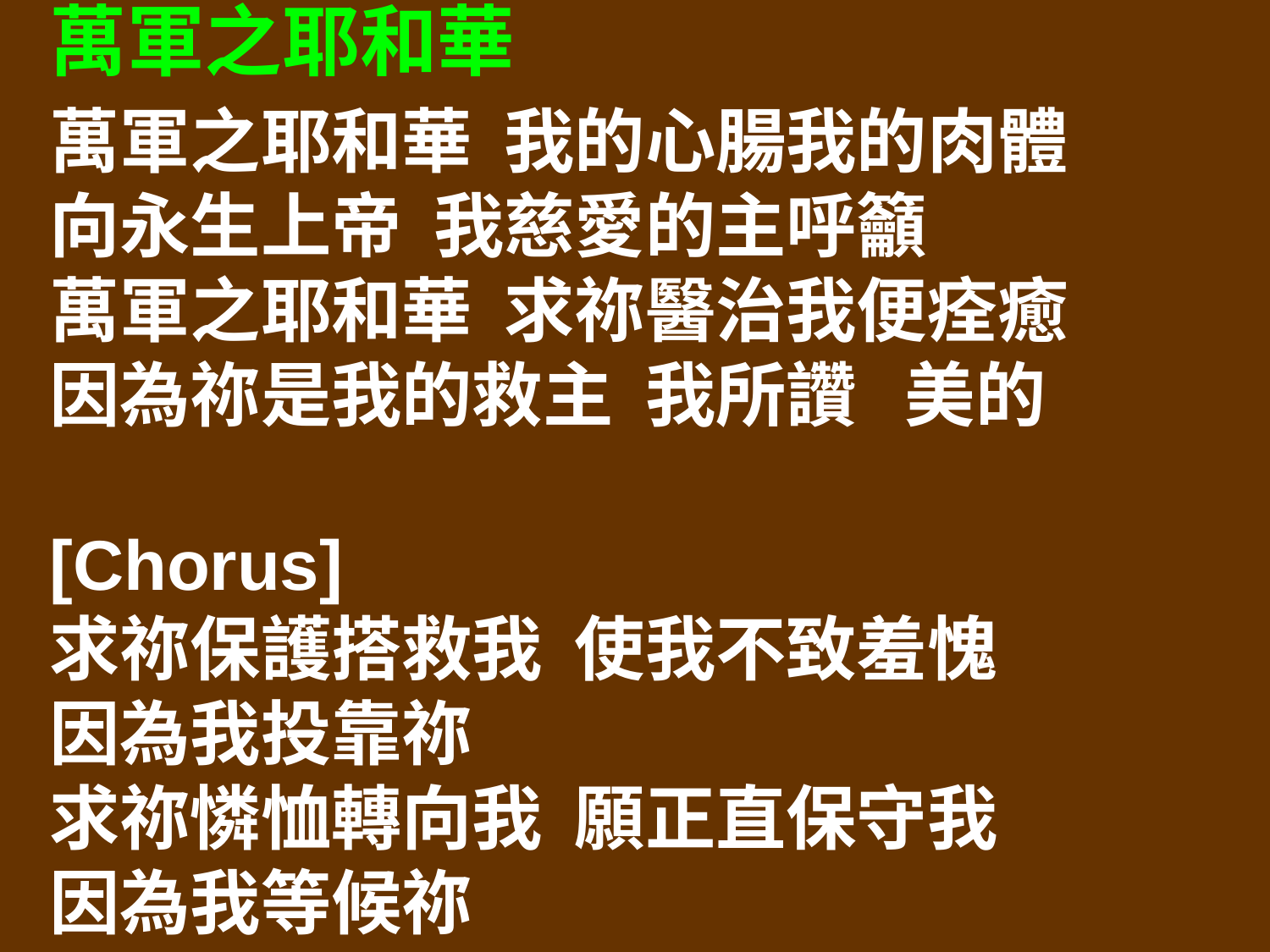

萬軍之耶和華
萬軍之耶和華  我的心腸我的肉體
向永生上帝  我慈愛的主呼籲
萬軍之耶和華  求祢醫治我便痊癒
因為祢是我的救主  我所讚   美的

[Chorus]
求祢保護搭救我  使我不致羞愧
因為我投靠祢
求祢憐恤轉向我  願正直保守我
因為我等候祢